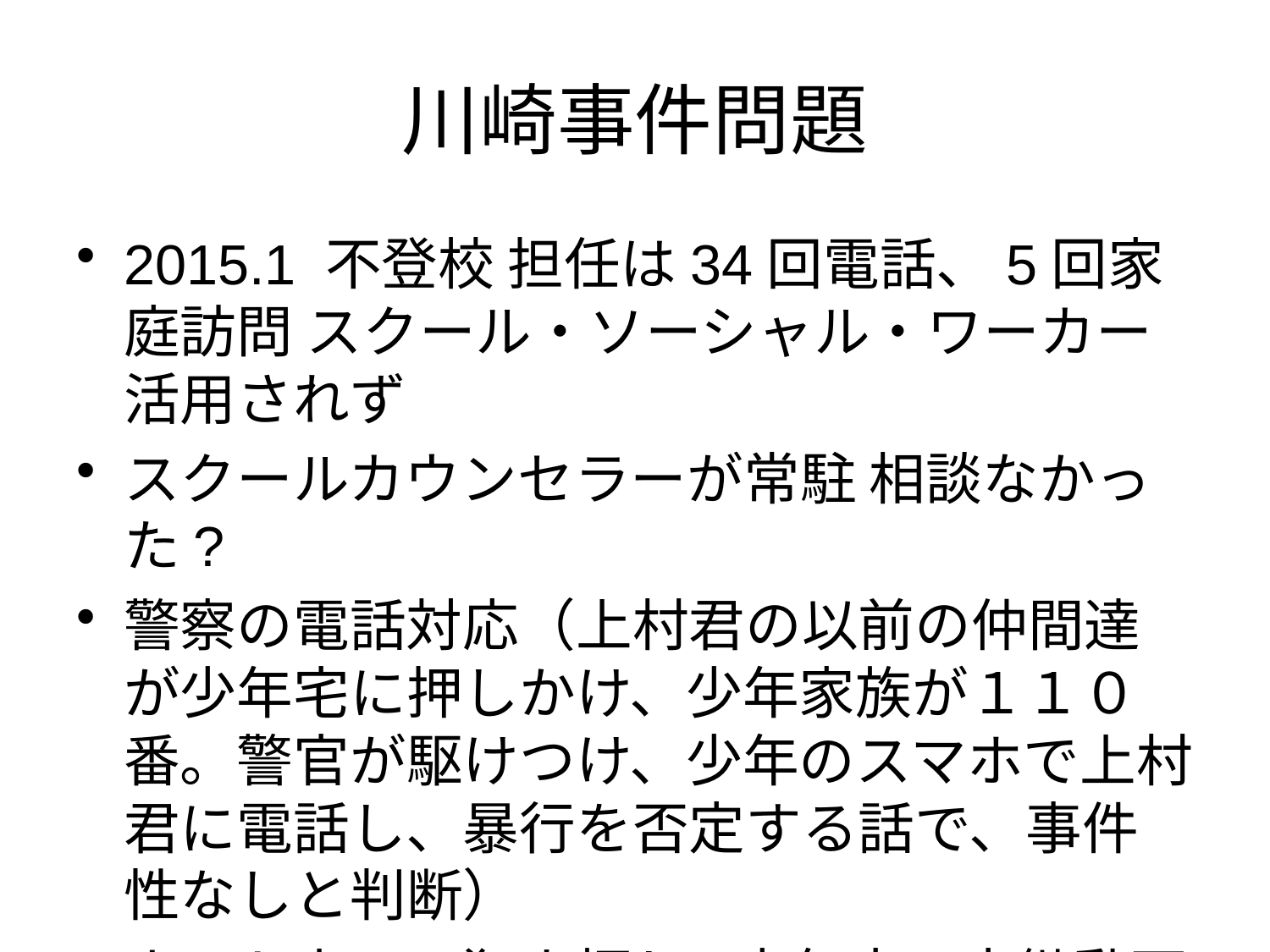

# 川崎事件問題
2015.1 不登校 担任は34回電話、5回家庭訪問 スクール・ソーシャル・ワーカー活用されず
スクールカウンセラーが常駐 相談なかった?
警察の電話対応（上村君の以前の仲間達が少年宅に押しかけ、少年家族が１１０番。警官が駆けつけ、少年のスマホで上村君に電話し、暴行を否定する話で、事件性なしと判断）
ネット上での犯人探し(少年宅の中継動画も)